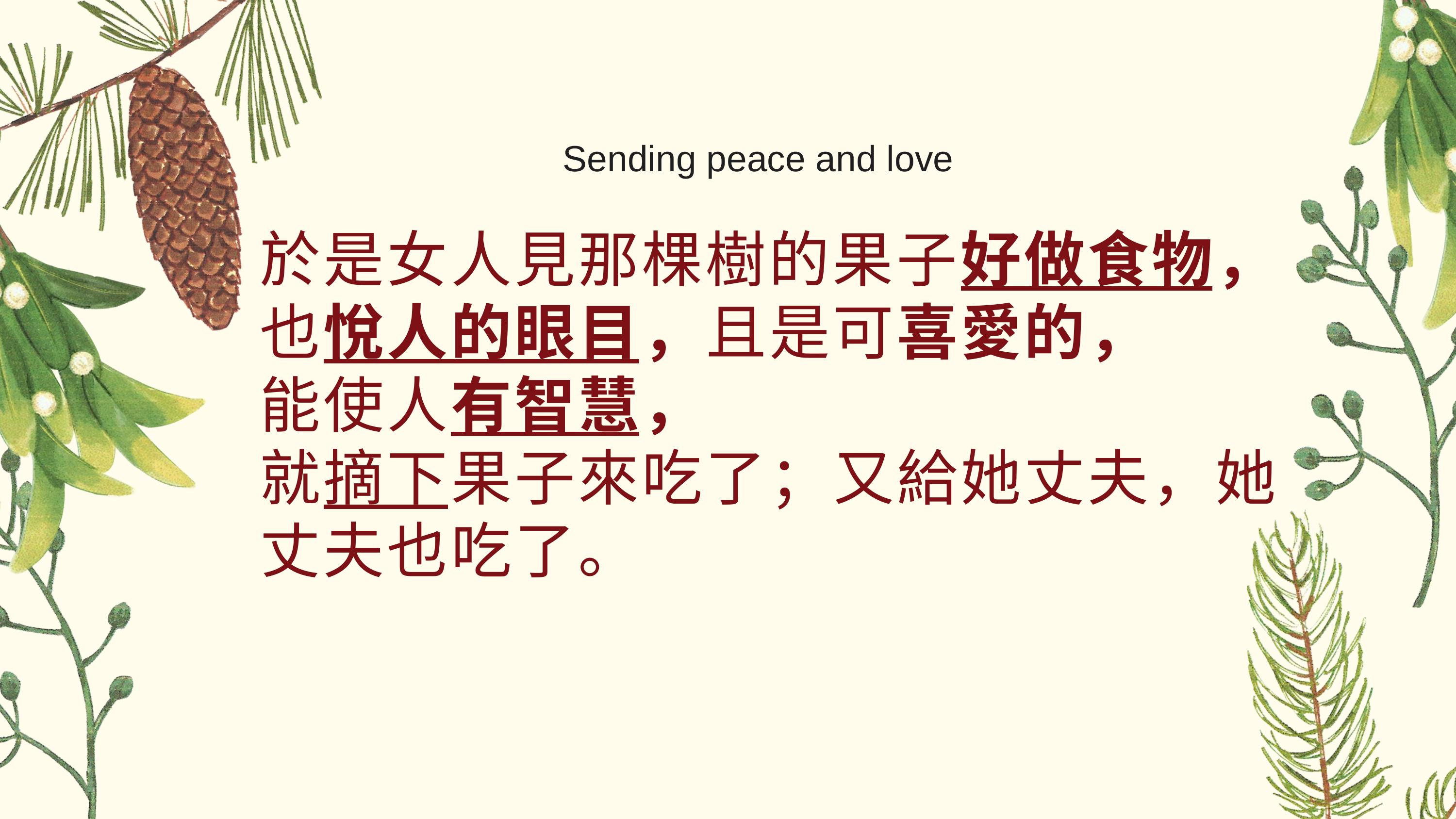

Sending peace and love
於是女人見那棵樹的果子好做食物，也悅人的眼目，且是可喜愛的，
能使人有智慧，
就摘下果子來吃了；又給她丈夫，她丈夫也吃了。